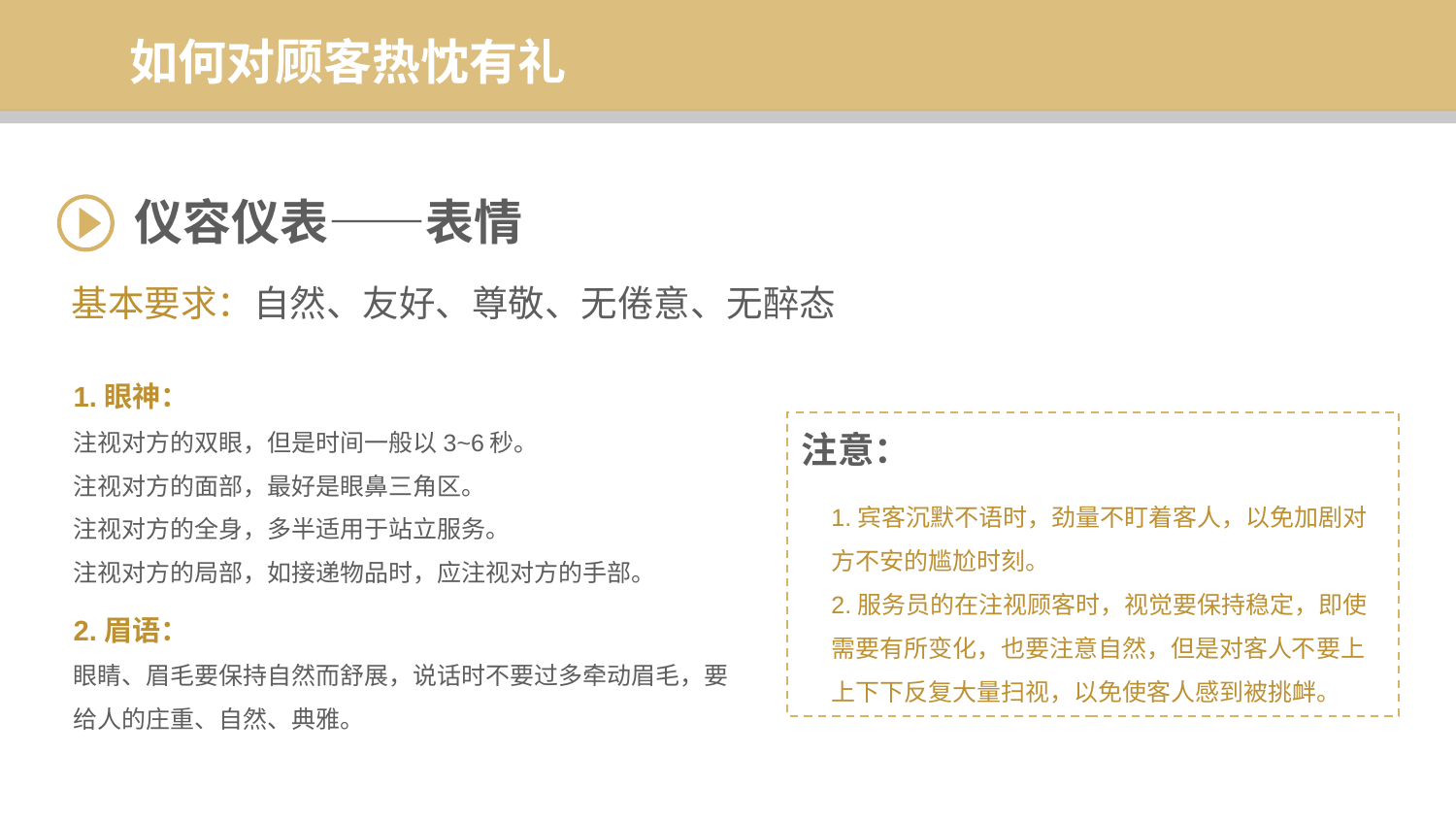

如何对顾客热忱有礼
仪容仪表——表情

基本要求：自然、友好、尊敬、无倦意、无醉态
1.眼神：
注视对方的双眼，但是时间一般以3~6秒。
注视对方的面部，最好是眼鼻三角区。
注视对方的全身，多半适用于站立服务。
注视对方的局部，如接递物品时，应注视对方的手部。

注意：
1.宾客沉默不语时，劲量不盯着客人，以免加剧对方不安的尴尬时刻。
2.服务员的在注视顾客时，视觉要保持稳定，即使需要有所变化，也要注意自然，但是对客人不要上上下下反复大量扫视，以免使客人感到被挑衅。
2.眉语：
眼睛、眉毛要保持自然而舒展，说话时不要过多牵动眉毛，要给人的庄重、自然、典雅。